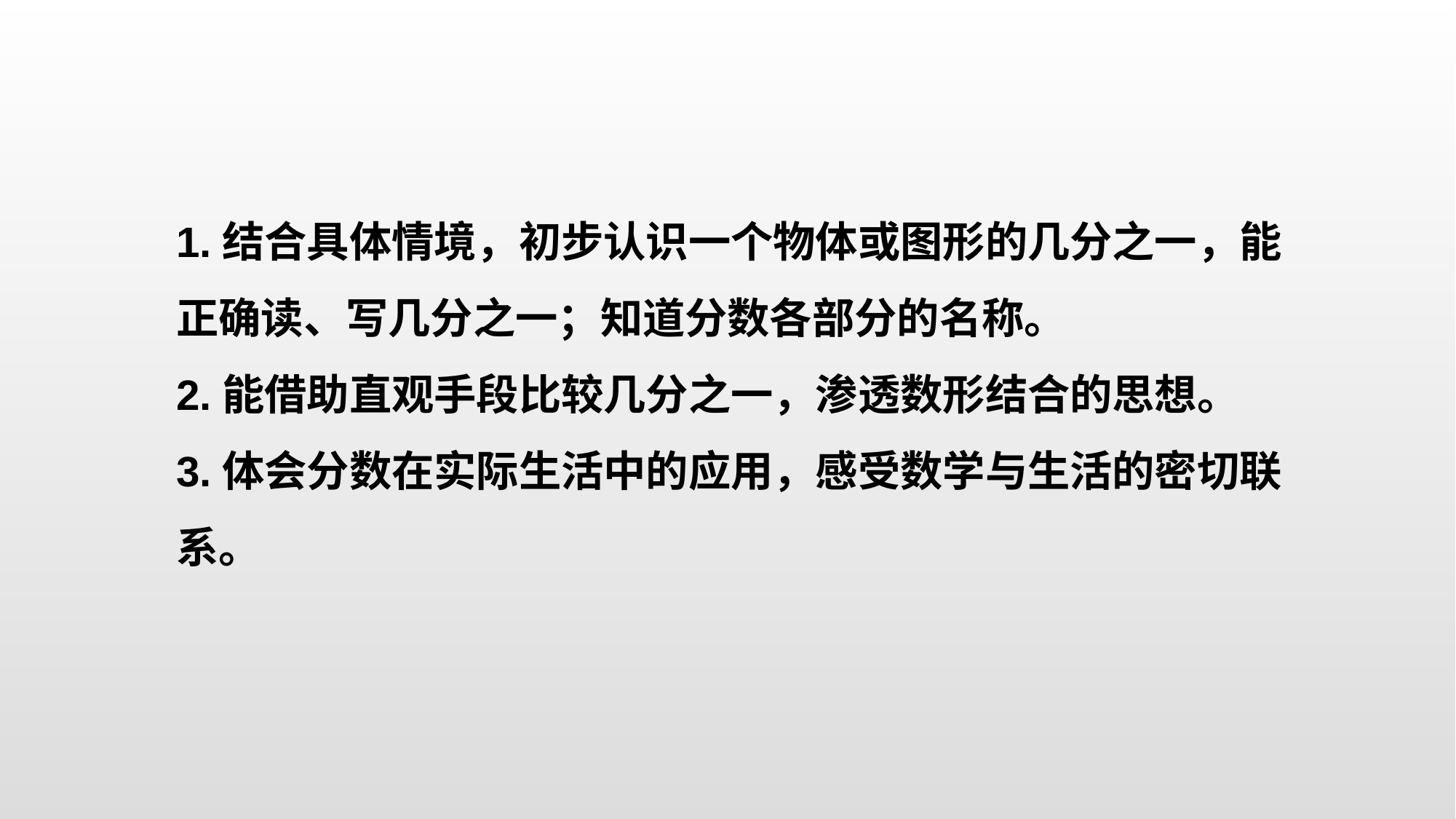

1.结合具体情境，初步认识一个物体或图形的几分之一，能正确读、写几分之一；知道分数各部分的名称。
2.能借助直观手段比较几分之一，渗透数形结合的思想。
3.体会分数在实际生活中的应用，感受数学与生活的密切联系。